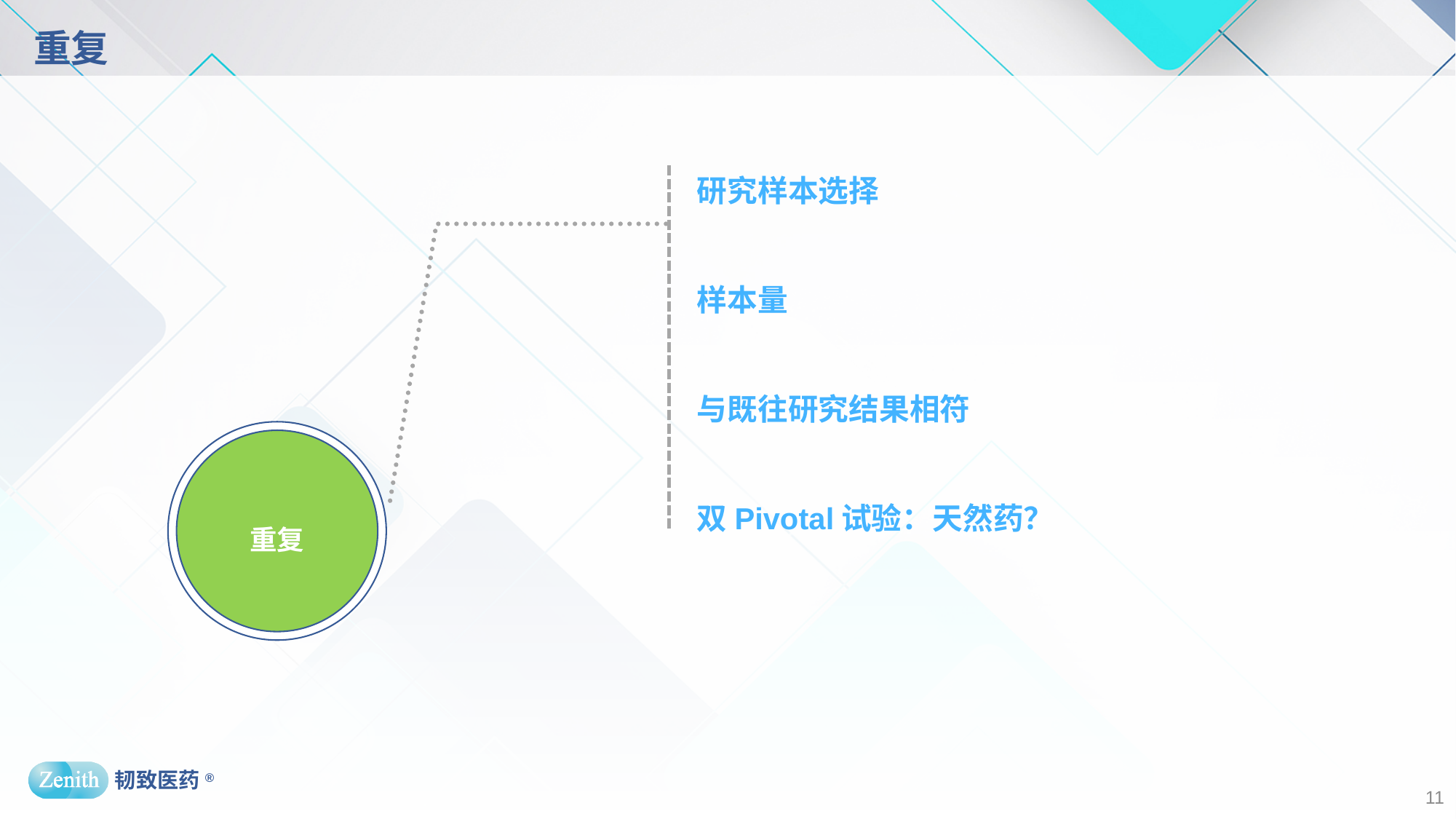

# 重复
研究样本选择

样本量

与既往研究结果相符

双Pivotal试验：天然药？

重复
11